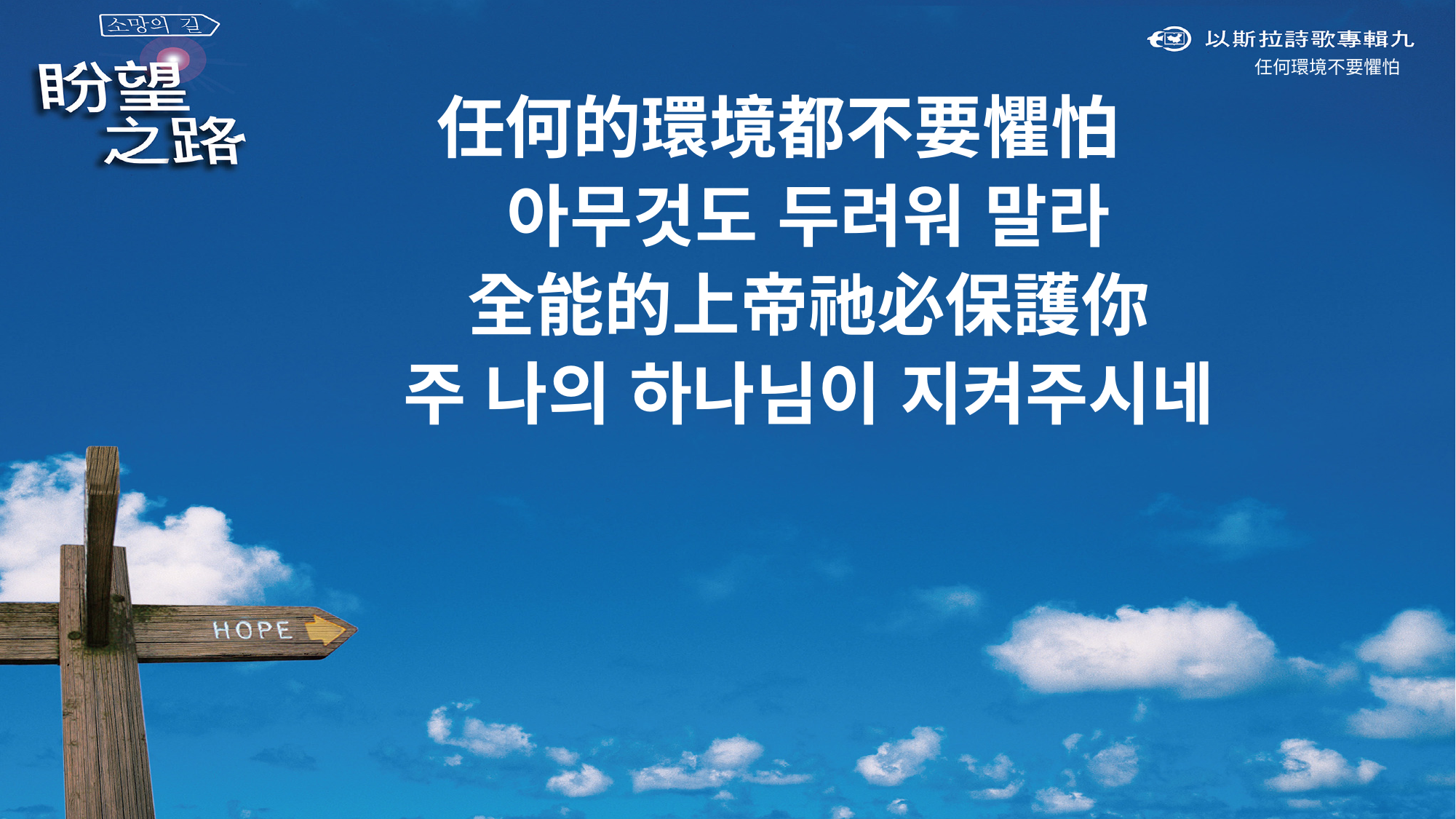

任何環境不要懼怕
任何的環境都不要懼怕
아무것도 두려워 말라
全能的上帝祂必保護你
주 나의 하나님이 지켜주시네